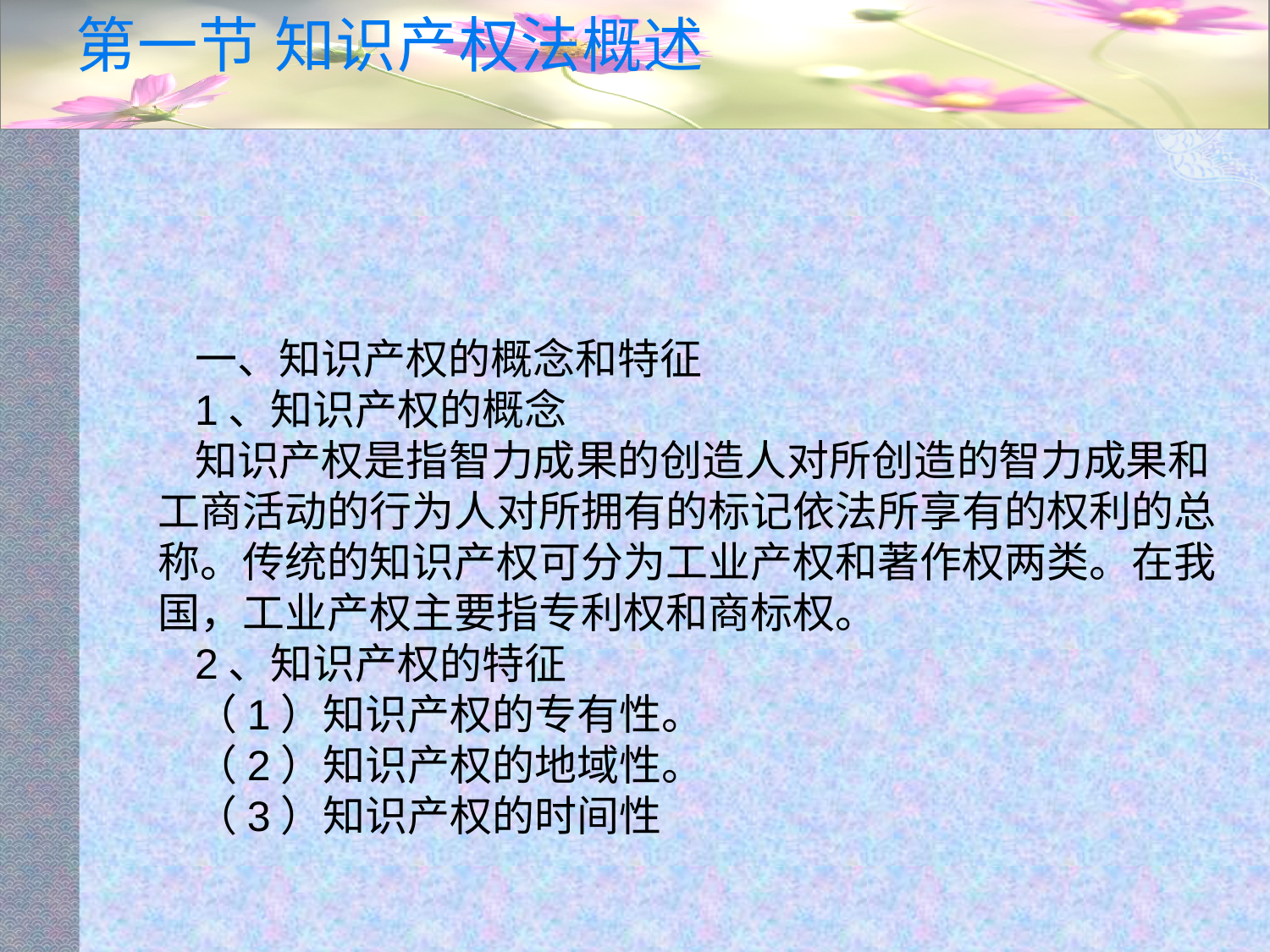

# 第一节 知识产权法概述
一、知识产权的概念和特征
1、知识产权的概念
知识产权是指智力成果的创造人对所创造的智力成果和工商活动的行为人对所拥有的标记依法所享有的权利的总称。传统的知识产权可分为工业产权和著作权两类。在我国，工业产权主要指专利权和商标权。
2、知识产权的特征
（1）知识产权的专有性。
（2）知识产权的地域性。
（3）知识产权的时间性